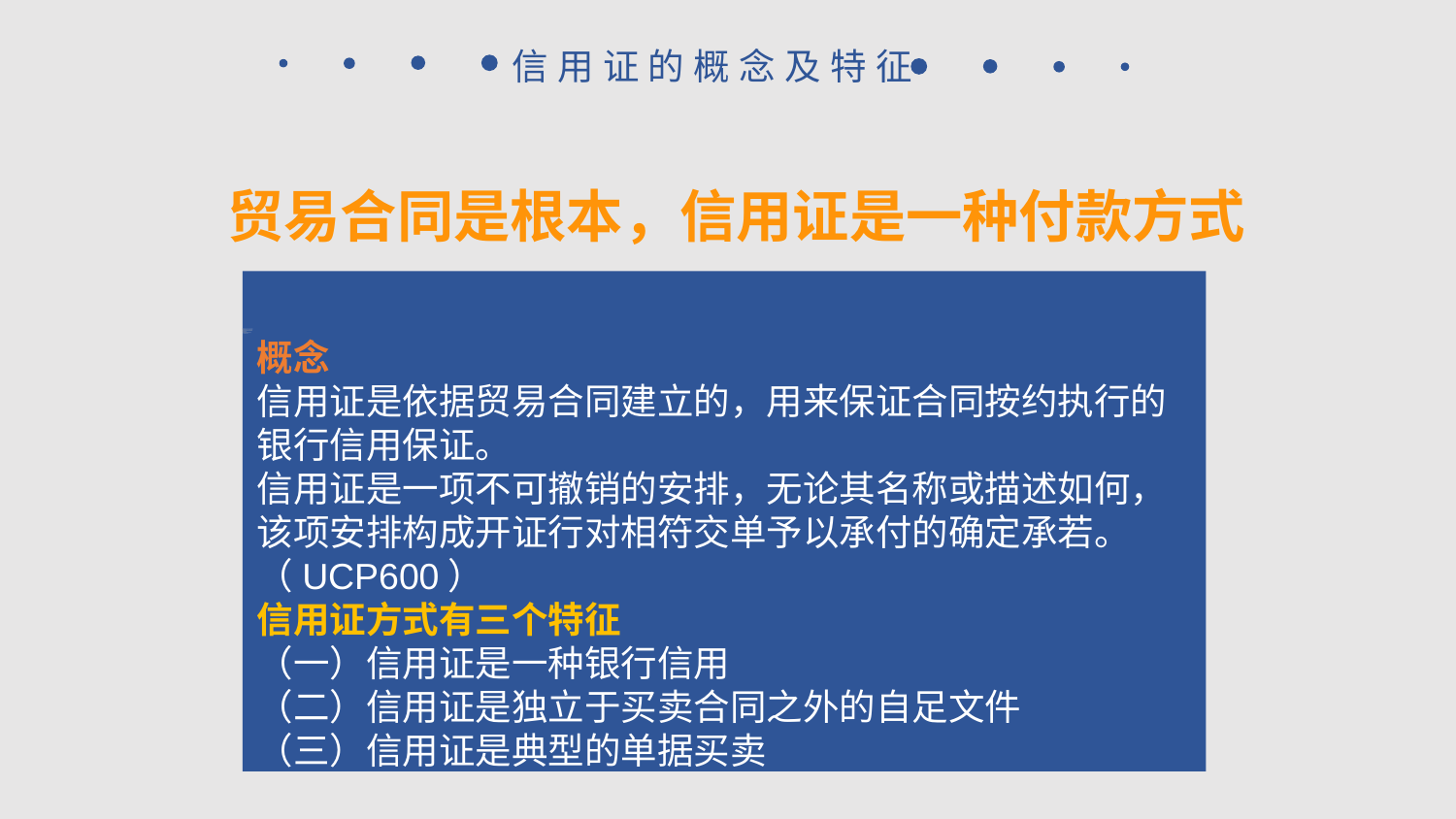

信用证的概念及特征

贸易合同是根本，信用证是一种付款方式

概念
信用证是依据贸易合同建立的，用来保证合同按约执行的银行信用保证。
信用证是一项不可撤销的安排，无论其名称或描述如何，该项安排构成开证行对相符交单予以承付的确定承若。（UCP600）
信用证方式有三个特征
（一）信用证是一种银行信用
（二）信用证是独立于买卖合同之外的自足文件
（三）信用证是典型的单据买卖